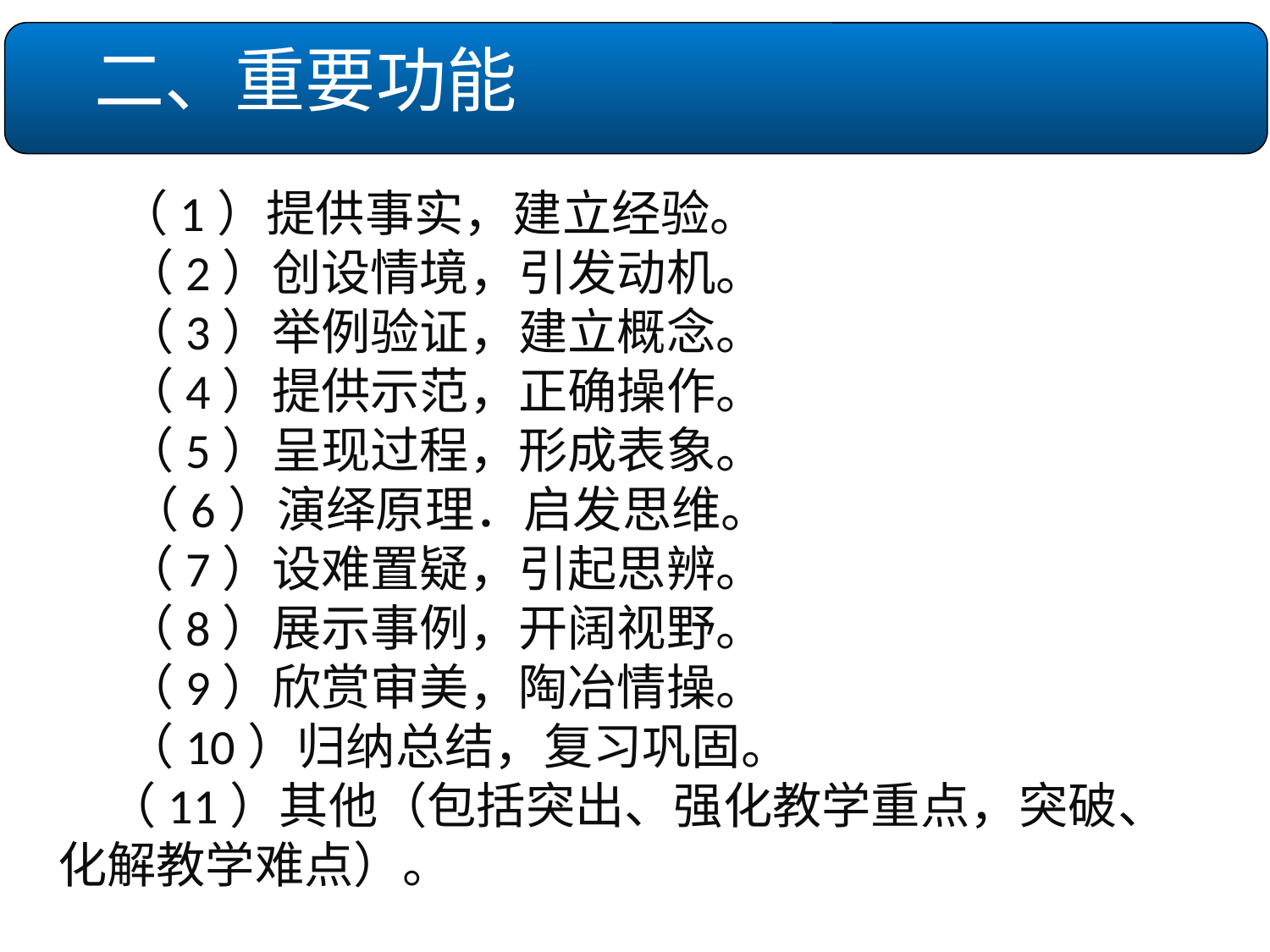

二、重要功能
　  （1）提供事实，建立经验。
     （2）创设情境，引发动机。
     （3）举例验证，建立概念。
     （4）提供示范，正确操作。
     （5）呈现过程，形成表象。
 　（6）演绎原理．启发思维。
     （7）设难置疑，引起思辨。
     （8）展示事例，开阔视野。
     （9）欣赏审美，陶冶情操。
     （10）归纳总结，复习巩固。
　（11）其他（包括突出、强化教学重点，突破、化解教学难点）。